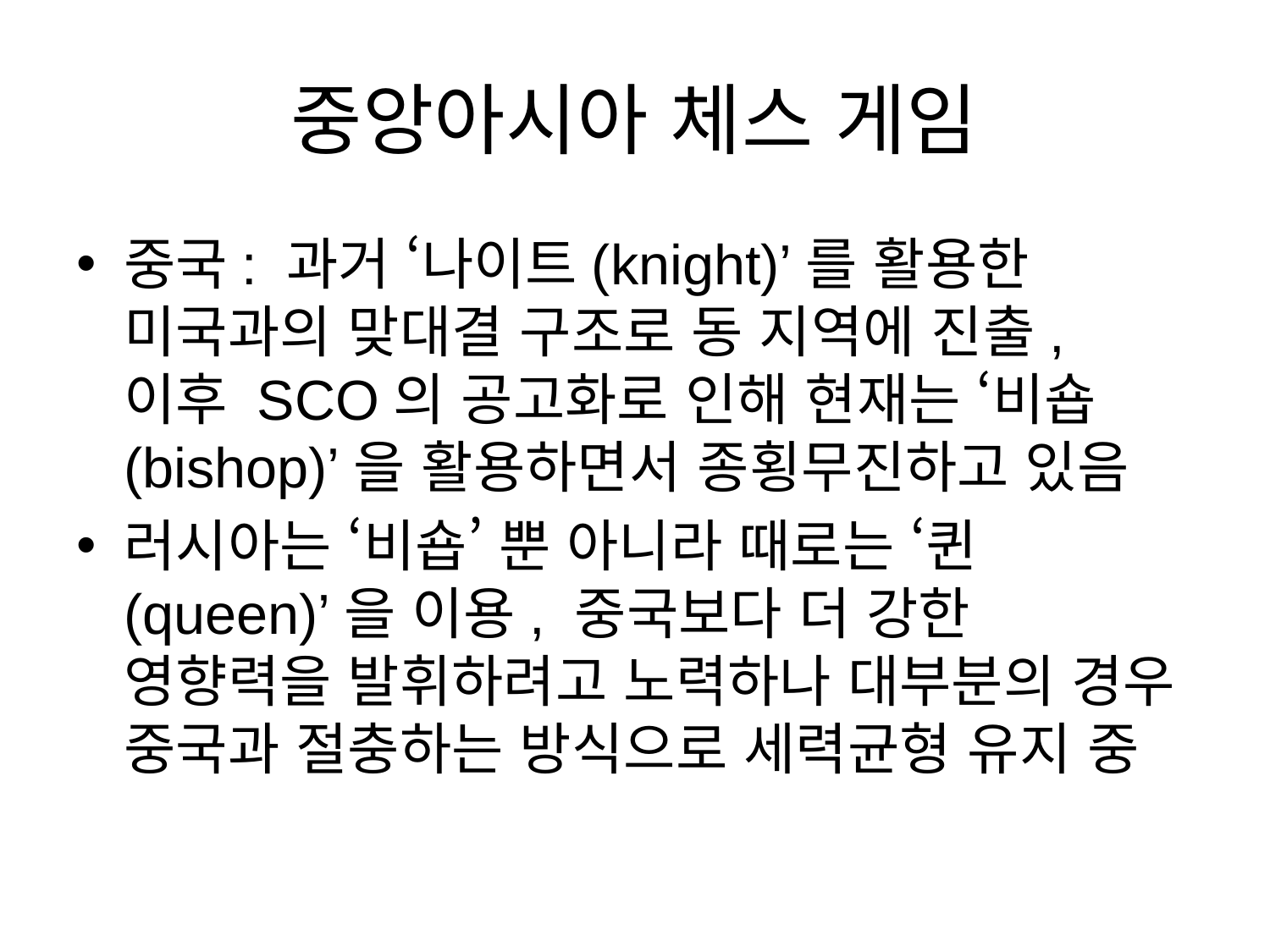

# 중앙아시아 체스 게임
중국: 과거 ‘나이트(knight)’를 활용한 미국과의 맞대결 구조로 동 지역에 진출, 이후 SCO의 공고화로 인해 현재는 ‘비숍(bishop)’을 활용하면서 종횡무진하고 있음
러시아는 ‘비숍’ 뿐 아니라 때로는 ‘퀸(queen)’을 이용, 중국보다 더 강한 영향력을 발휘하려고 노력하나 대부분의 경우 중국과 절충하는 방식으로 세력균형 유지 중